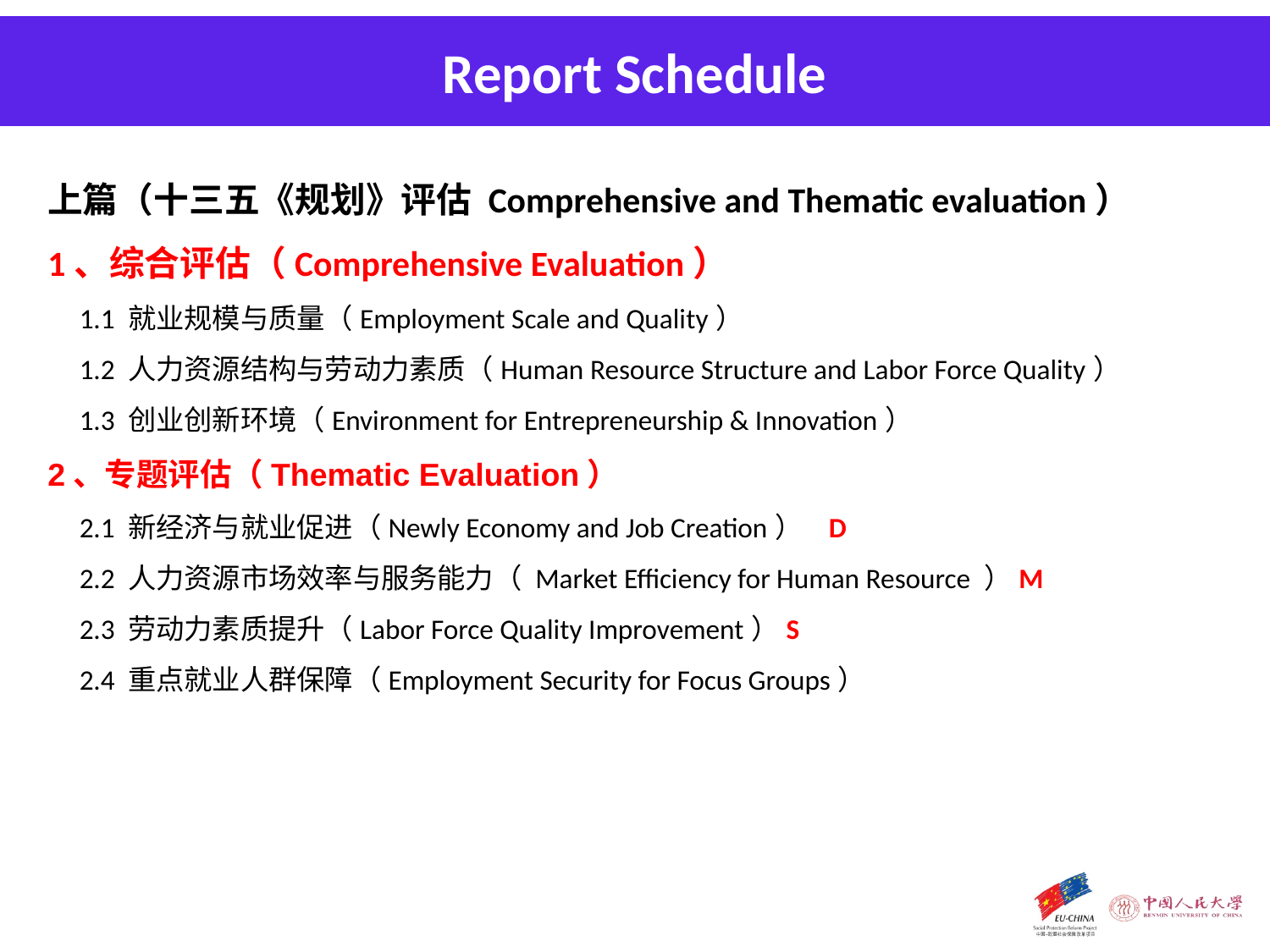

Report Schedule
上篇（十三五《规划》评估 Comprehensive and Thematic evaluation）
1、综合评估（Comprehensive Evaluation）
     1.1 就业规模与质量（Employment Scale and Quality）
     1.2 人力资源结构与劳动力素质（Human Resource Structure and Labor Force Quality）
     1.3 创业创新环境（Environment for Entrepreneurship & Innovation）
2、专题评估（Thematic Evaluation）
     2.1 新经济与就业促进（Newly Economy and Job Creation）   D
     2.2 人力资源市场效率与服务能力（ Market Efficiency for Human Resource ）M
     2.3 劳动力素质提升（Labor Force Quality Improvement）S
     2.4 重点就业人群保障（Employment Security for Focus Groups）